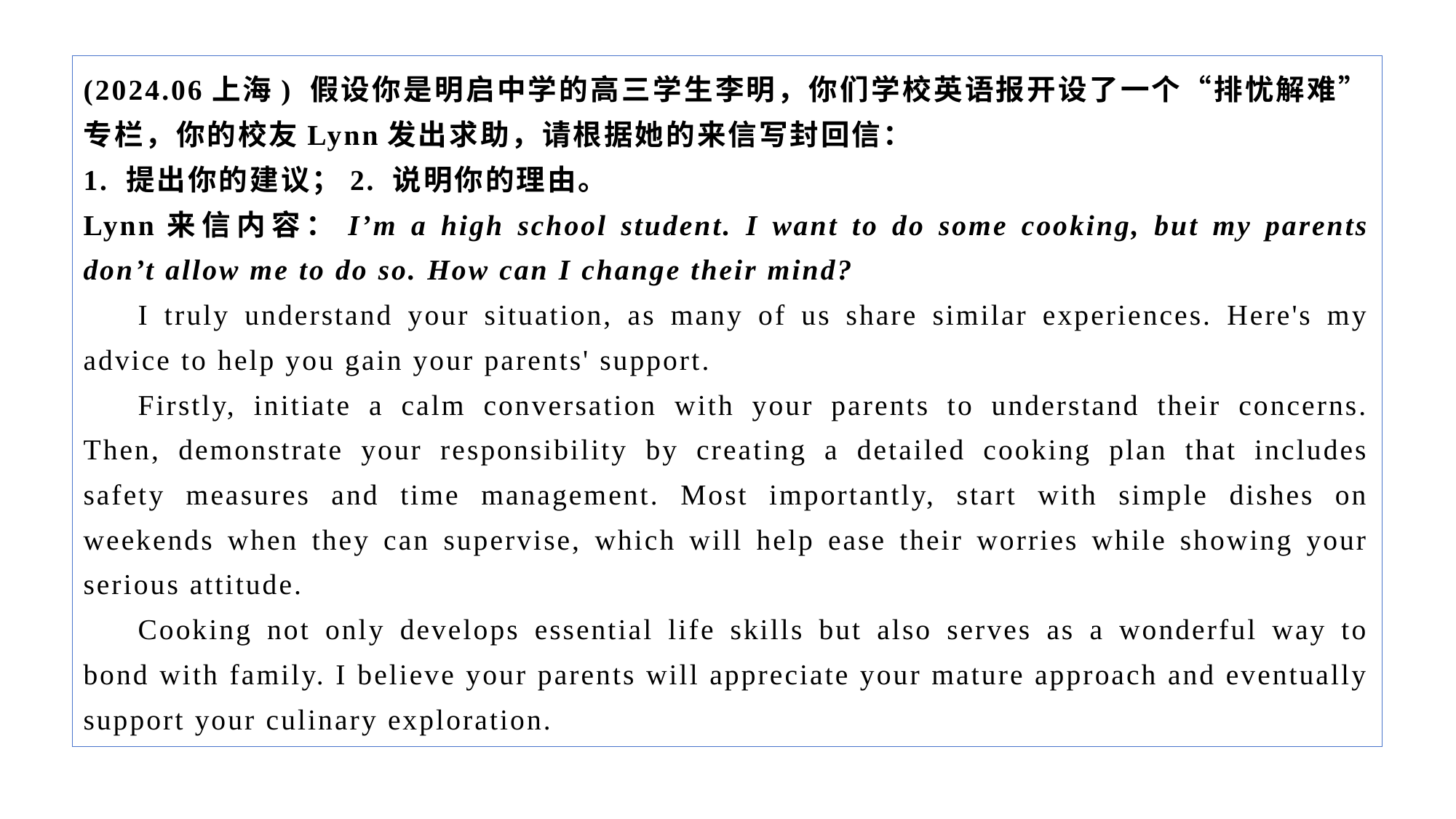

(2024.06上海) 假设你是明启中学的高三学生李明，你们学校英语报开设了一个“排忧解难”专栏，你的校友Lynn发出求助，请根据她的来信写封回信：
1. 提出你的建议；2. 说明你的理由。
Lynn来信内容：I’m a high school student. I want to do some cooking, but my parents don’t allow me to do so. How can I change their mind?
I truly understand your situation, as many of us share similar experiences. Here's my advice to help you gain your parents' support.
Firstly, initiate a calm conversation with your parents to understand their concerns. Then, demonstrate your responsibility by creating a detailed cooking plan that includes safety measures and time management. Most importantly, start with simple dishes on weekends when they can supervise, which will help ease their worries while showing your serious attitude.
Cooking not only develops essential life skills but also serves as a wonderful way to bond with family. I believe your parents will appreciate your mature approach and eventually support your culinary exploration.